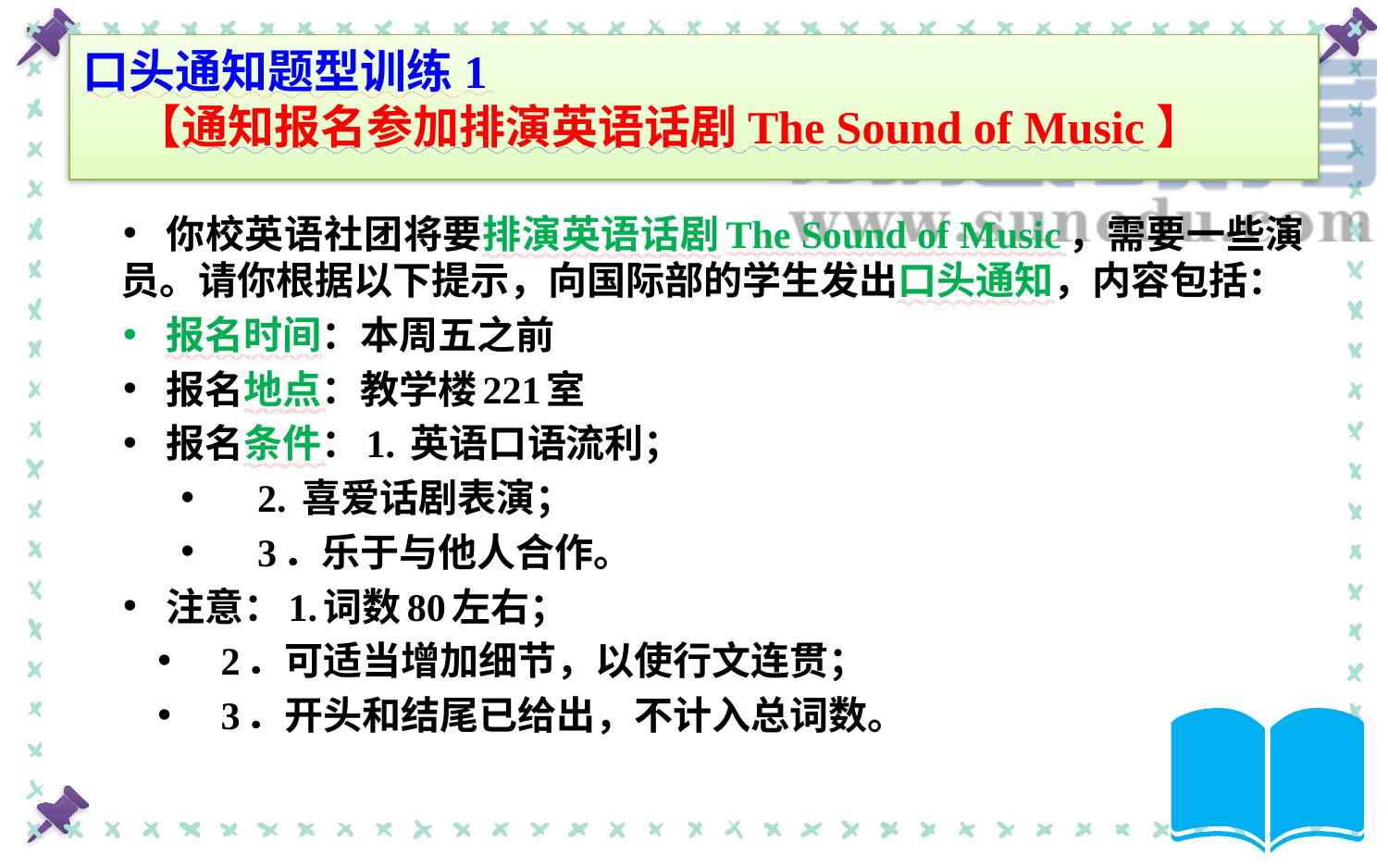

# 口头通知题型训练1 【通知报名参加排演英语话剧The Sound of Music】
你校英语社团将要排演英语话剧The Sound of Music，需要一些演员。请你根据以下提示，向国际部的学生发出口头通知，内容包括：
报名时间：本周五之前
报名地点：教学楼221室
报名条件：1. 英语口语流利；
2. 喜爱话剧表演；
3．乐于与他人合作。
注意：1.词数80左右；
2．可适当增加细节，以使行文连贯；
3．开头和结尾已给出，不计入总词数。